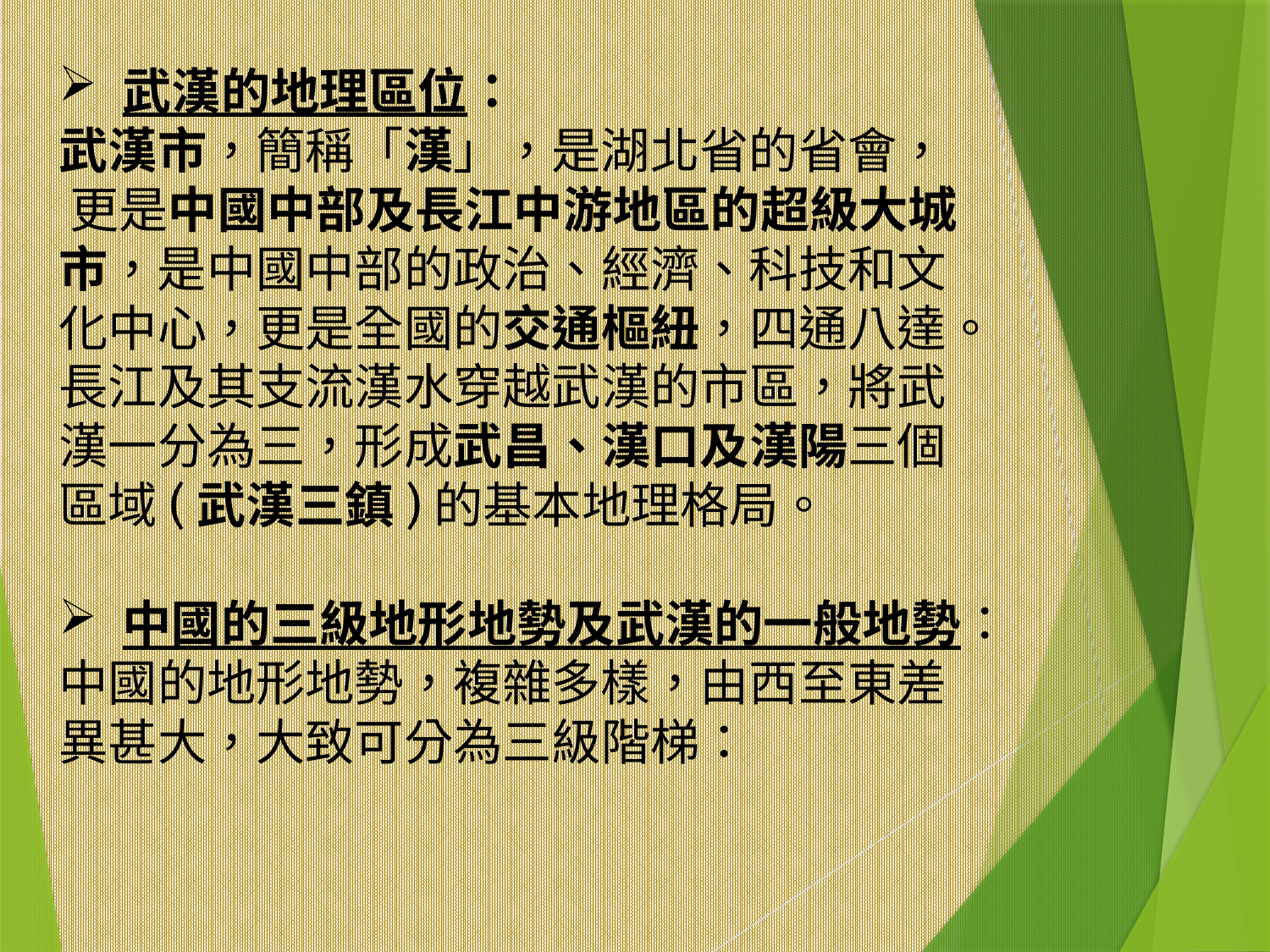

武漢的地理區位：
武漢市，簡稱「漢」，是湖北省的省會，   更是中國中部及長江中游地區的超級大城市，是中國中部的政治、經濟、科技和文化中心，更是全國的交通樞紐，四通八達。長江及其支流漢水穿越武漢的市區，將武漢一分為三，形成武昌、漢口及漢陽三個區域(武漢三鎮)的基本地理格局。

中國的三級地形地勢及武漢的一般地勢：
中國的地形地勢，複雜多樣，由西至東差異甚大，大致可分為三級階梯：